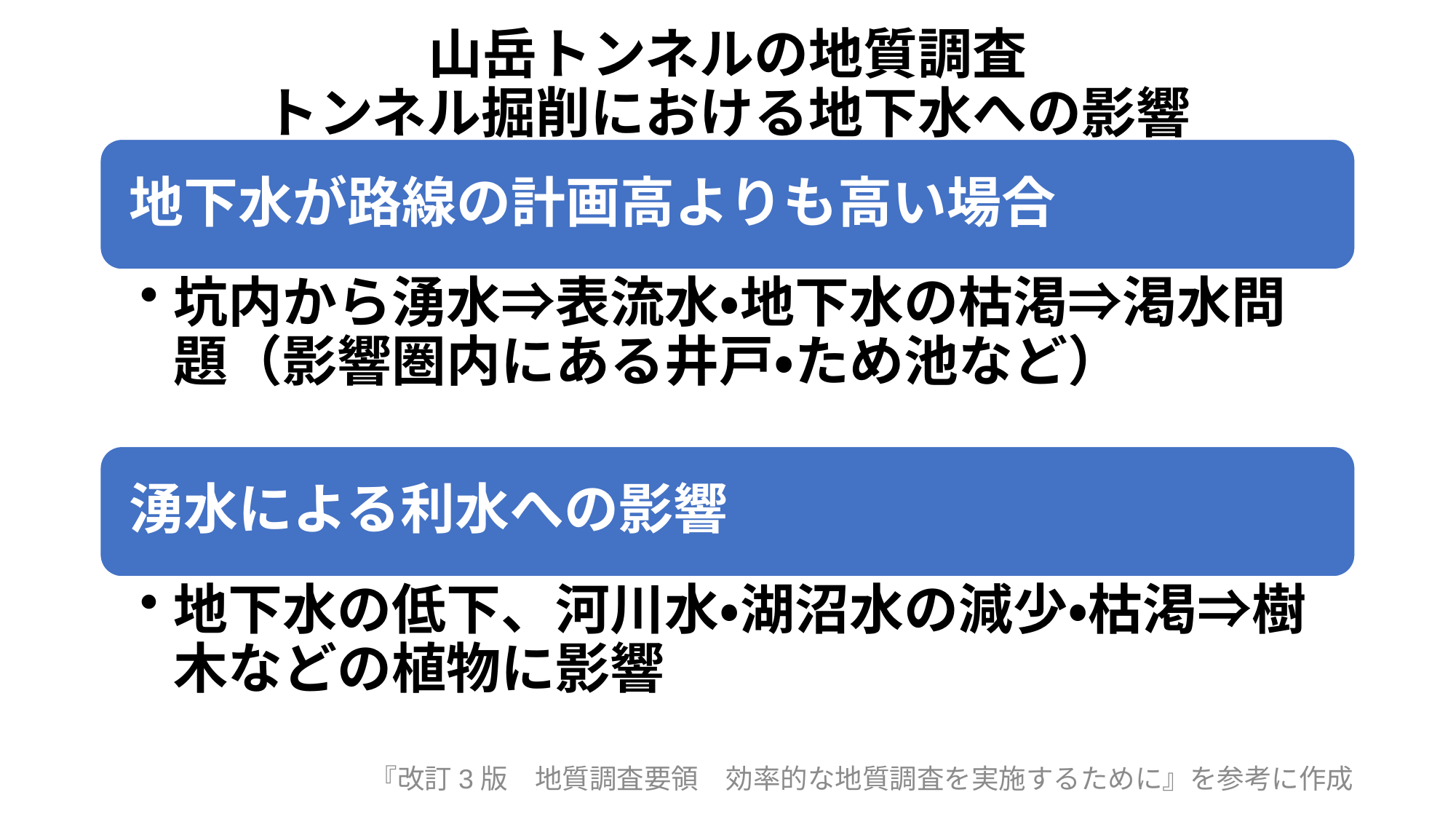

# 山岳トンネルの地質調査 トンネル掘削における地下水への影響
地下水が路線の計画高よりも高い場合
坑内から湧水⇒表流水・地下水の枯渇⇒渇水問題（影響圏内にある井戸・ため池など）
湧水による利水への影響
地下水の低下、河川水・湖沼水の減少・枯渇⇒樹木などの植物に影響
『改訂3版　地質調査要領　効率的な地質調査を実施するために』を参考に作成